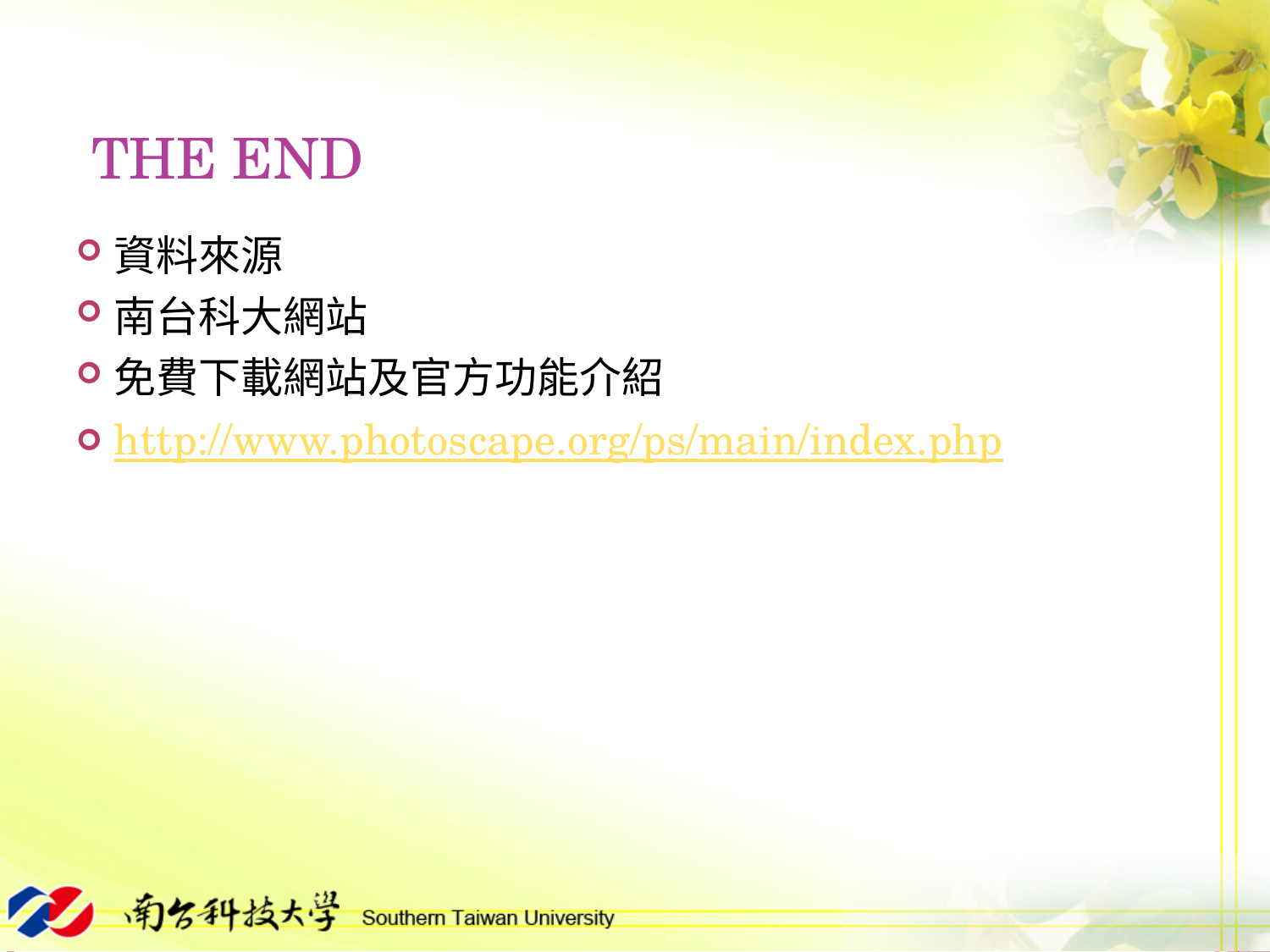

# The End
資料來源
南台科大網站
免費下載網站及官方功能介紹
http://www.photoscape.org/ps/main/index.php